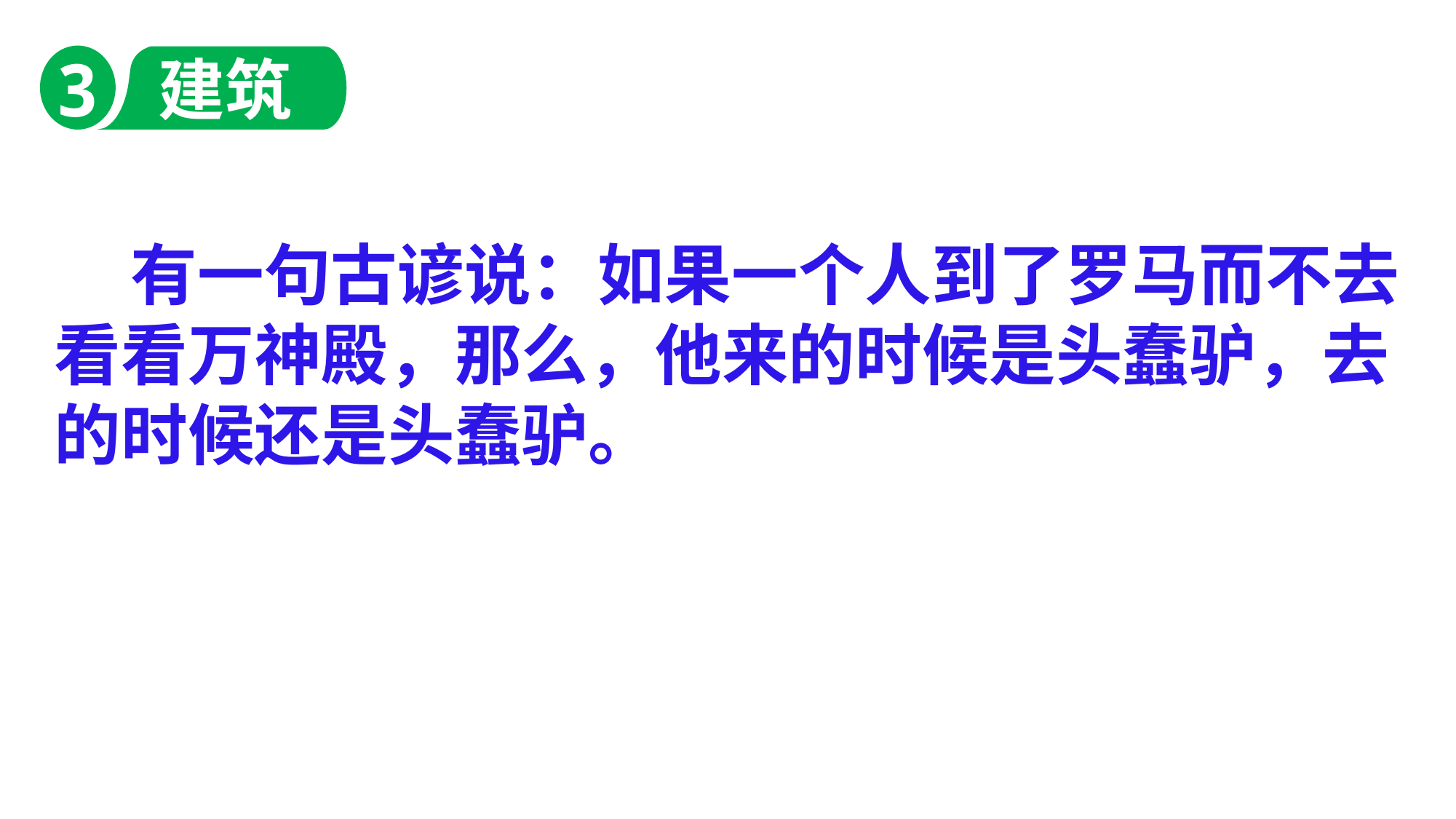

3
建筑
    有一句古谚说：如果一个人到了罗马而不去看看万神殿，那么，他来的时候是头蠢驴，去的时候还是头蠢驴。